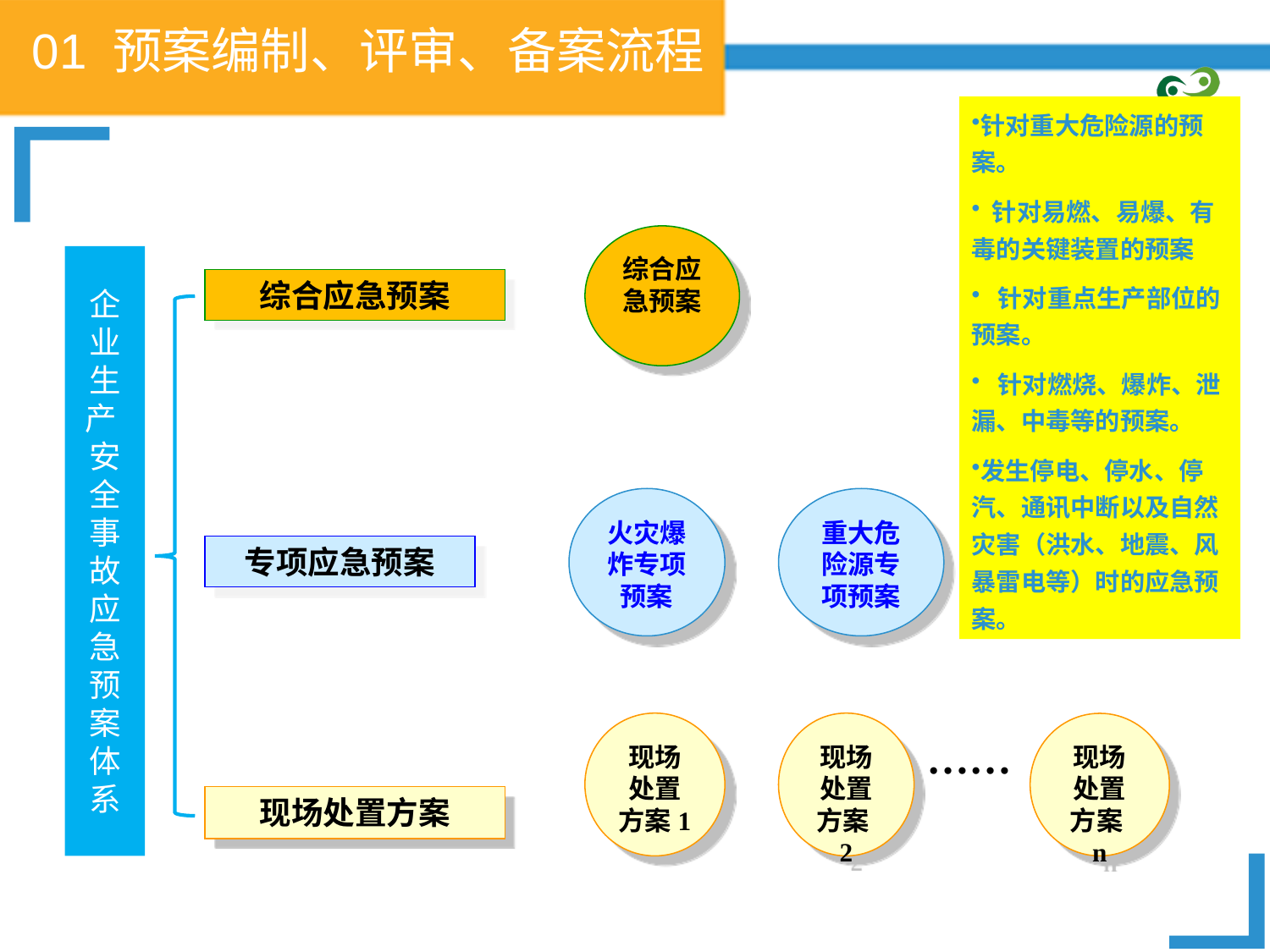

01 预案编制、评审、备案流程
针对重大危险源的预案。
 针对易燃、易爆、有毒的关键装置的预案
  针对重点生产部位的预案。
  针对燃烧、爆炸、泄漏、中毒等的预案。
发生停电、停水、停汽、通讯中断以及自然灾害（洪水、地震、风暴雷电等）时的应急预案。

综合应急预案
企业生 产
安 全 事 故 应 急 预 案 体 系
综合应急预案

火灾爆炸专项预案
重大危险源专项预案
……
专项应急预案
现场
处置方案1
现场
处置方案2
现场
处置方案n
……
现场处置方案